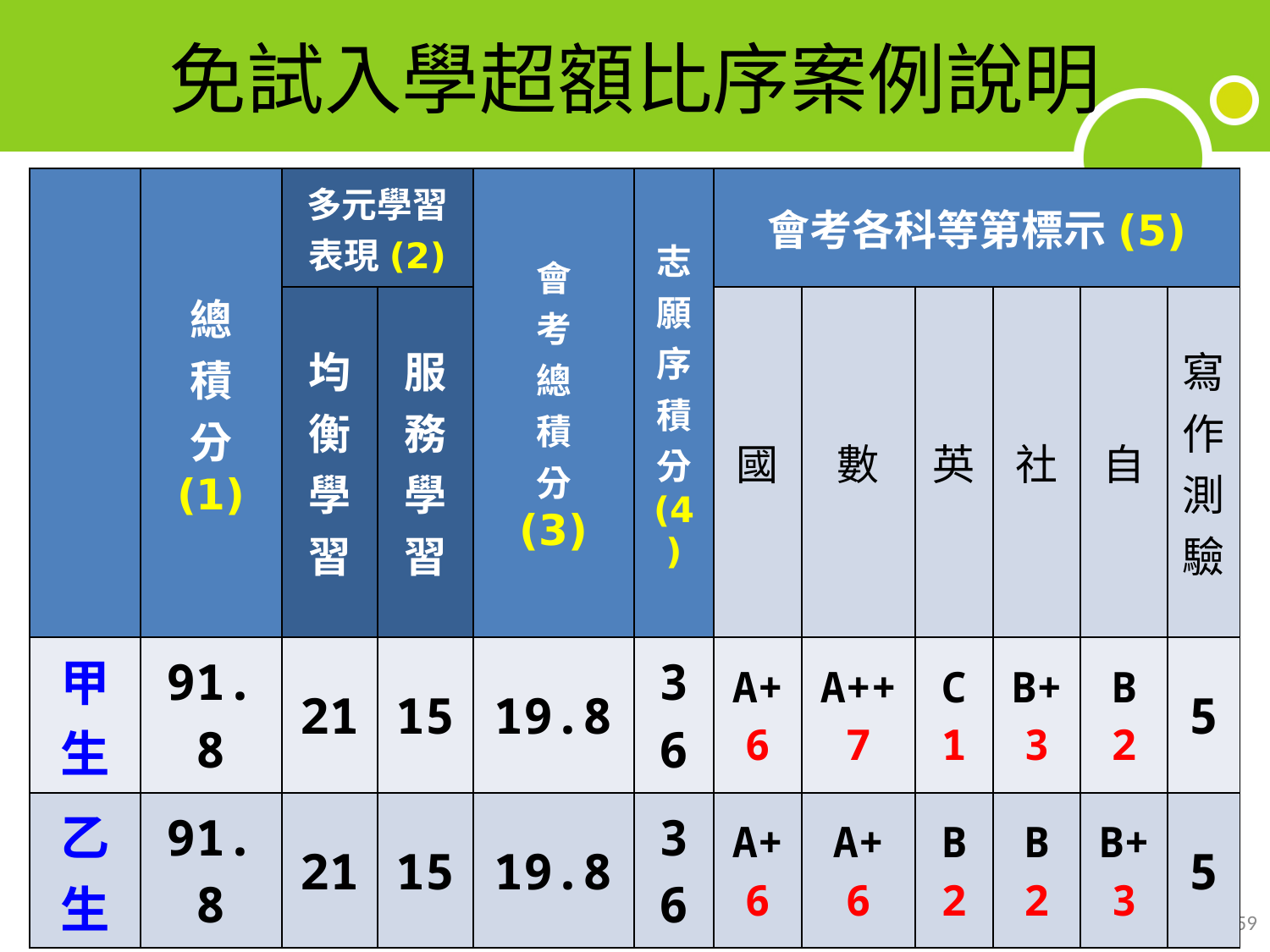

# 免試入學超額比序案例說明
|  | 總 積 分 (1) | 多元學習 表現(2) |  | 會 考 總 積 分 (3) | 志 願 序積分 (4) | 會考各科等第標示(5) |  |  |  |  |  |
| --- | --- | --- | --- | --- | --- | --- | --- | --- | --- | --- | --- |
|  |  | 均衡 學習 | 服務 學習 |  |  | 國 | 數 | 英 | 社 | 自 | 寫 作 測 驗 |
| 甲生 | 91.8 | 21 | 15 | 19.8 | 36 | A+ 6 | A++ 7 | C 1 | B+ 3 | B 2 | 5 |
| 乙生 | 91.8 | 21 | 15 | 19.8 | 36 | A+ 6 | A+ 6 | B 2 | B 2 | B+ 3 | 5 |

若甲生、乙生第1志願為同一所高中
依第五比序(各科會考標示)，甲生勝出(數學A++)。
59